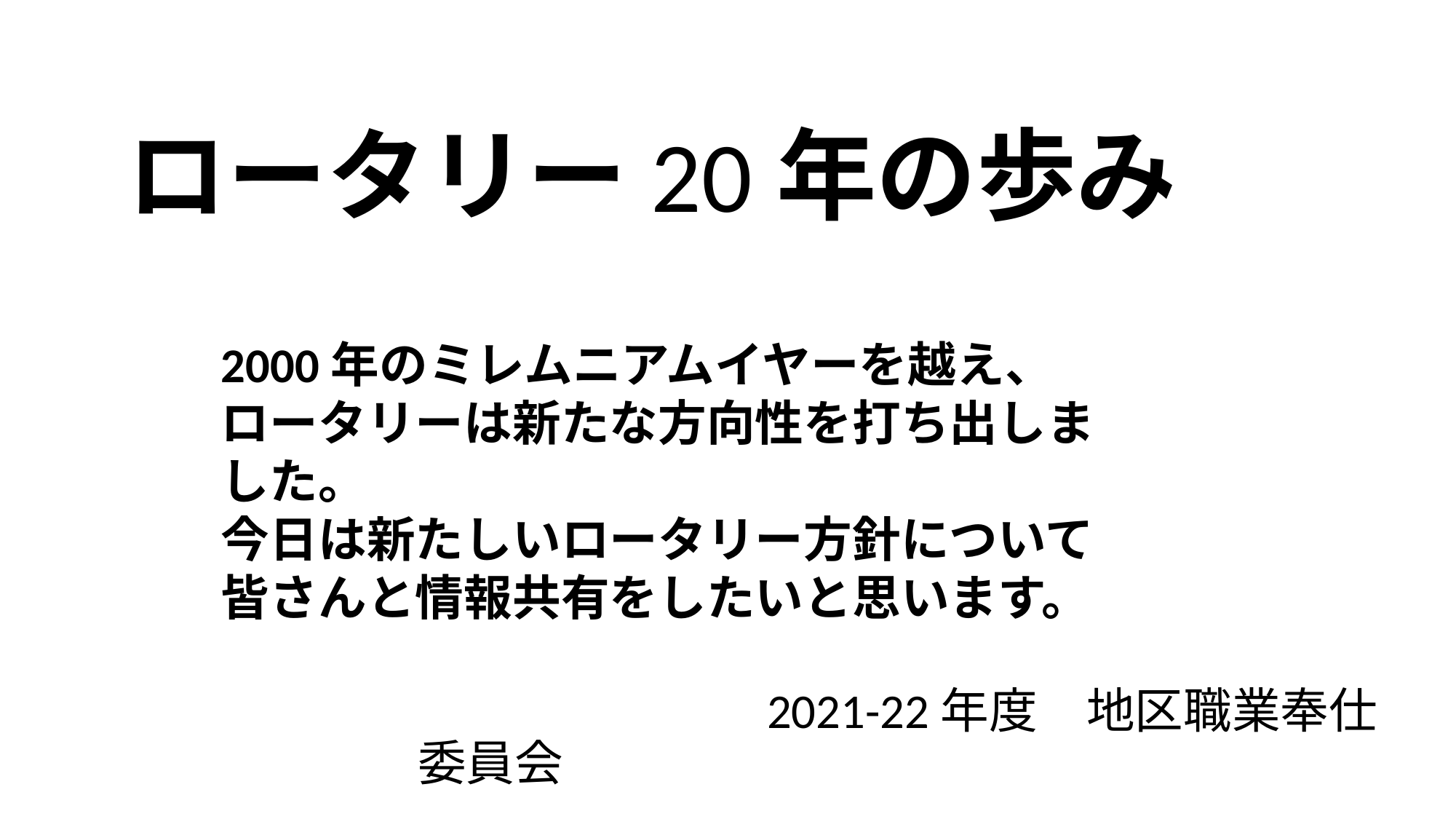

# ロータリー20年の歩み
2000年のミレムニアムイヤーを越え、ロータリーは新たな方向性を打ち出しました。
今日は新たしいロータリー方針について
皆さんと情報共有をしたいと思います。
　　　　　　　　2021-22年度　地区職業奉仕委員会